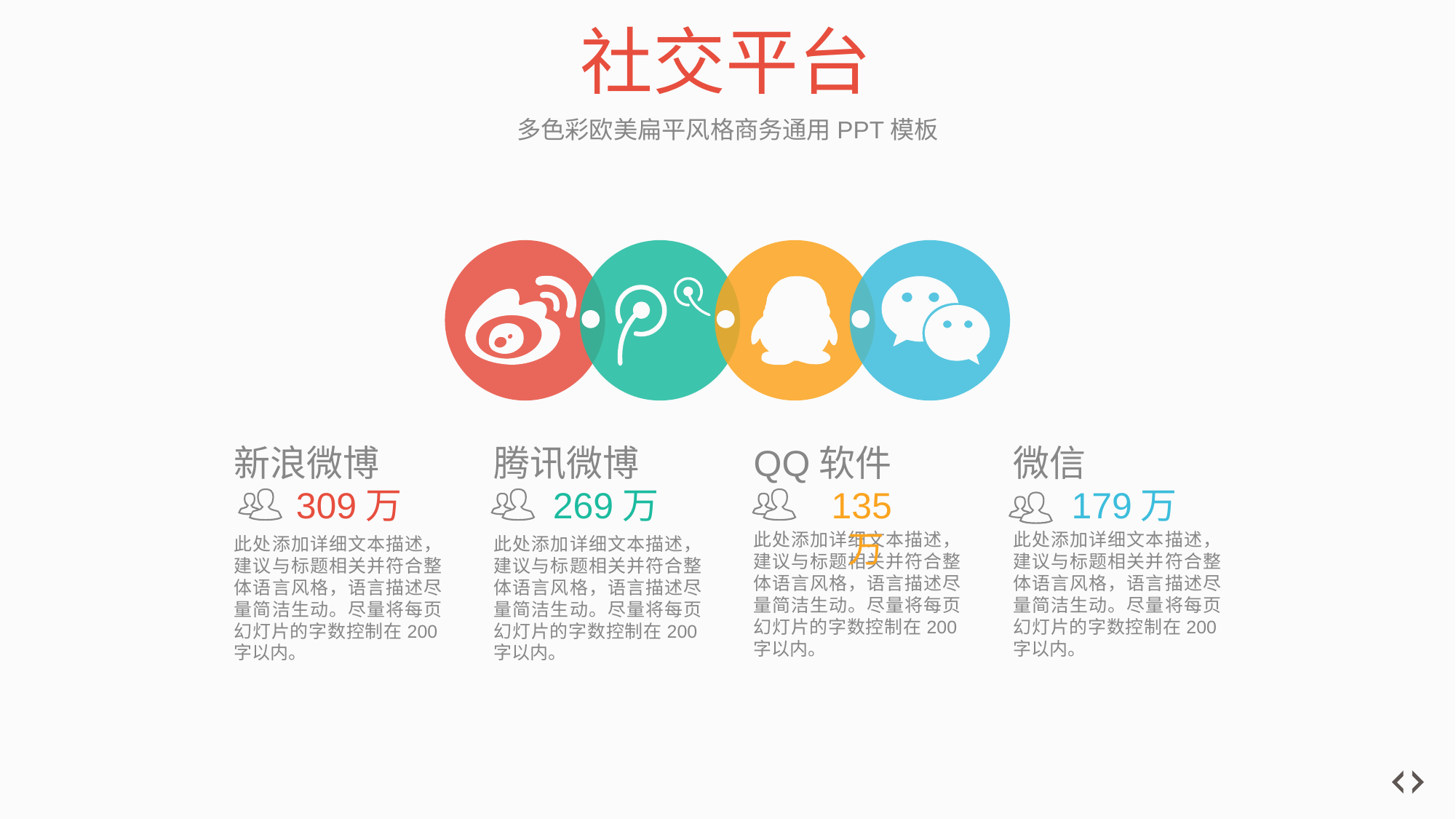

# 社交平台
多色彩欧美扁平风格商务通用PPT模板

新浪微博
腾讯微博
QQ软件
微信
309万
269万
135万
179万

此处添加详细文本描述，建议与标题相关并符合整体语言风格，语言描述尽量简洁生动。尽量将每页幻灯片的字数控制在200字以内。
此处添加详细文本描述，建议与标题相关并符合整体语言风格，语言描述尽量简洁生动。尽量将每页幻灯片的字数控制在200字以内。
此处添加详细文本描述，建议与标题相关并符合整体语言风格，语言描述尽量简洁生动。尽量将每页幻灯片的字数控制在200字以内。
此处添加详细文本描述，建议与标题相关并符合整体语言风格，语言描述尽量简洁生动。尽量将每页幻灯片的字数控制在200字以内。
25